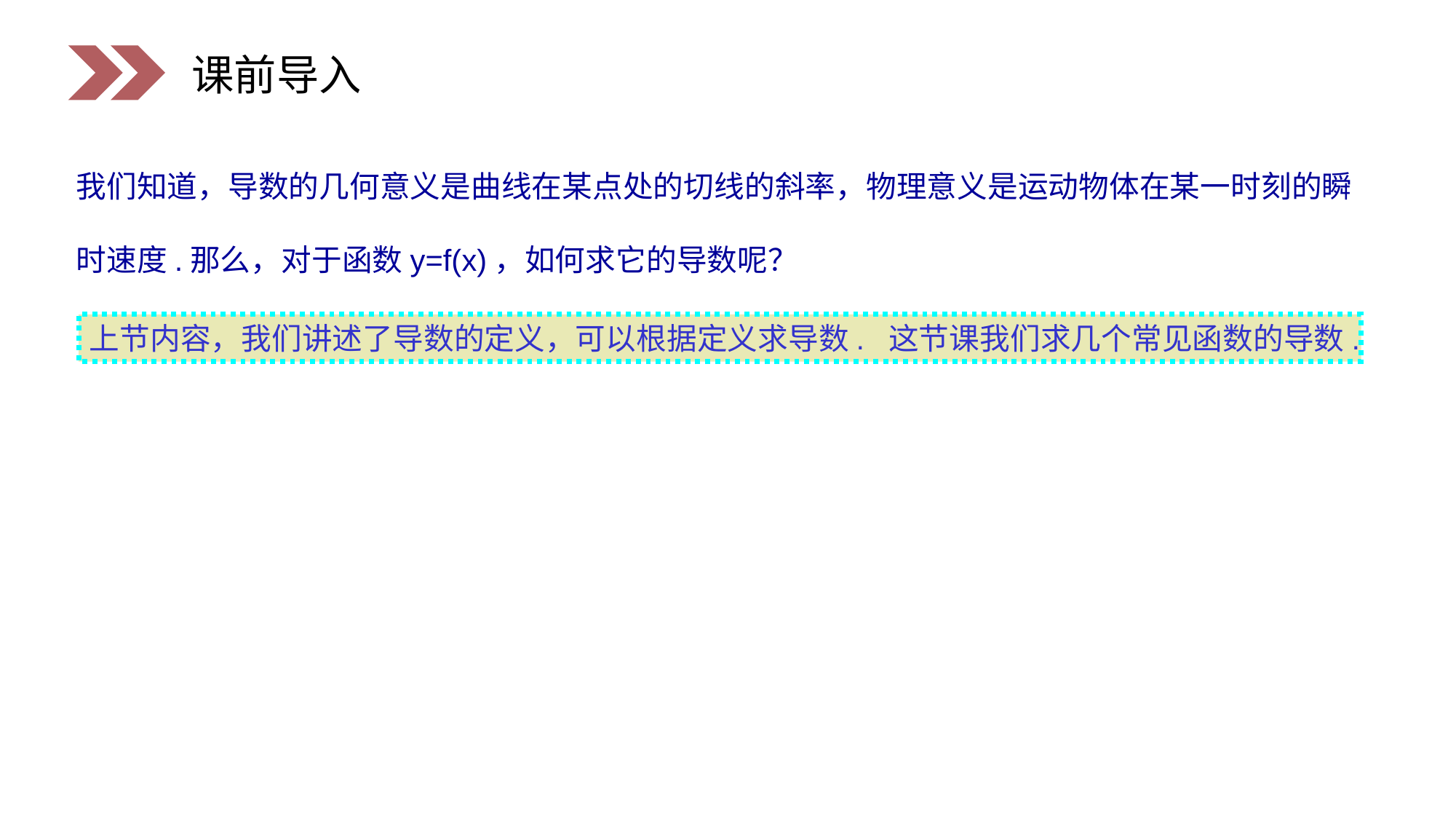

课前导入
我们知道，导数的几何意义是曲线在某点处的切线的斜率，物理意义是运动物体在某一时刻的瞬时速度.那么，对于函数y=f(x)，如何求它的导数呢？
上节内容，我们讲述了导数的定义，可以根据定义求导数.  这节课我们求几个常见函数的导数.